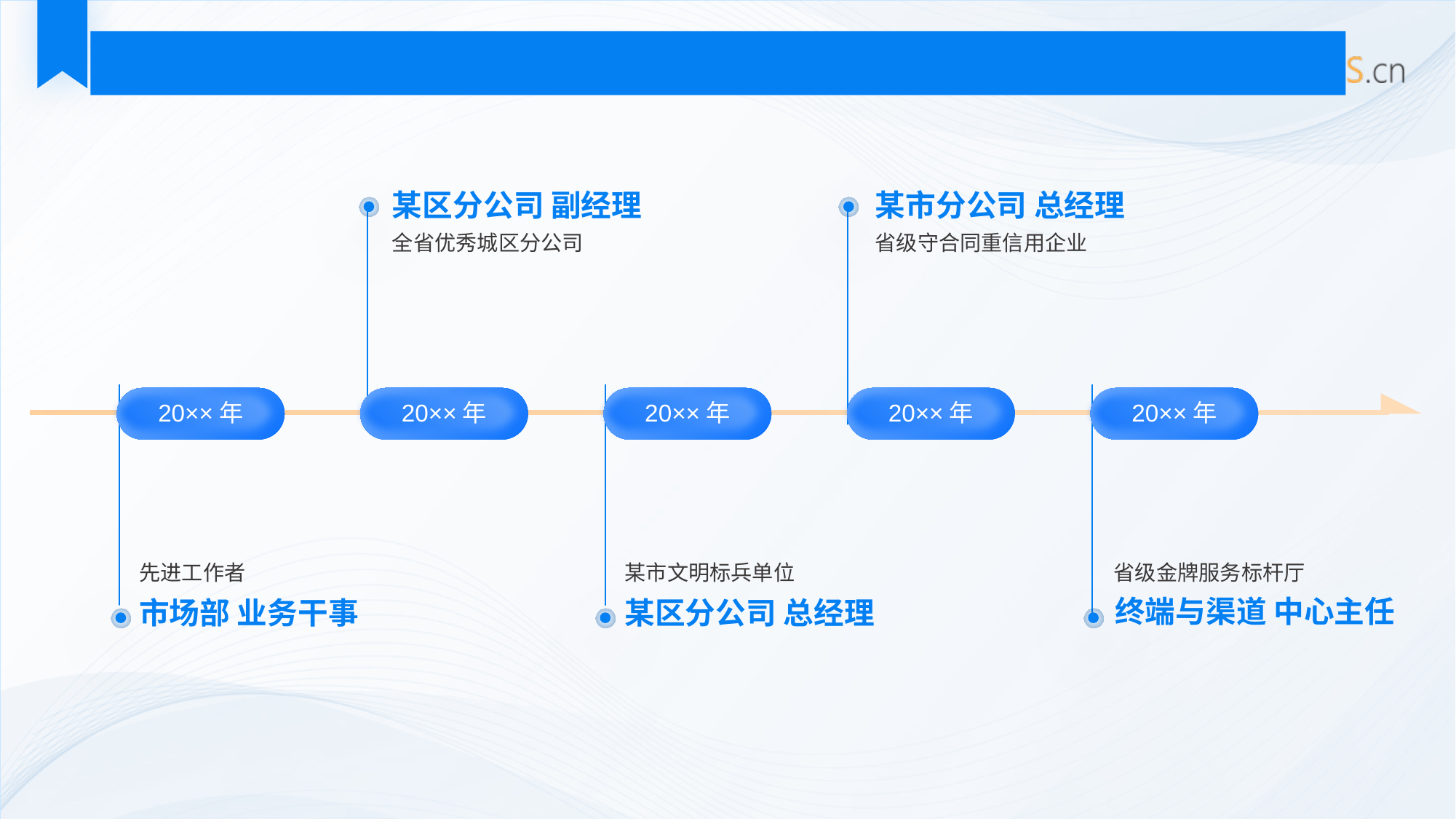

# 岗位经历
某区分公司 副经理
某市分公司 总经理

全省优秀城区分公司
省级守合同重信用企业

20××年
20××年
20××年
20××年
20××年

先进工作者
某市文明标兵单位
省级金牌服务标杆厅
终端与渠道 中心主任
市场部 业务干事
某区分公司 总经理